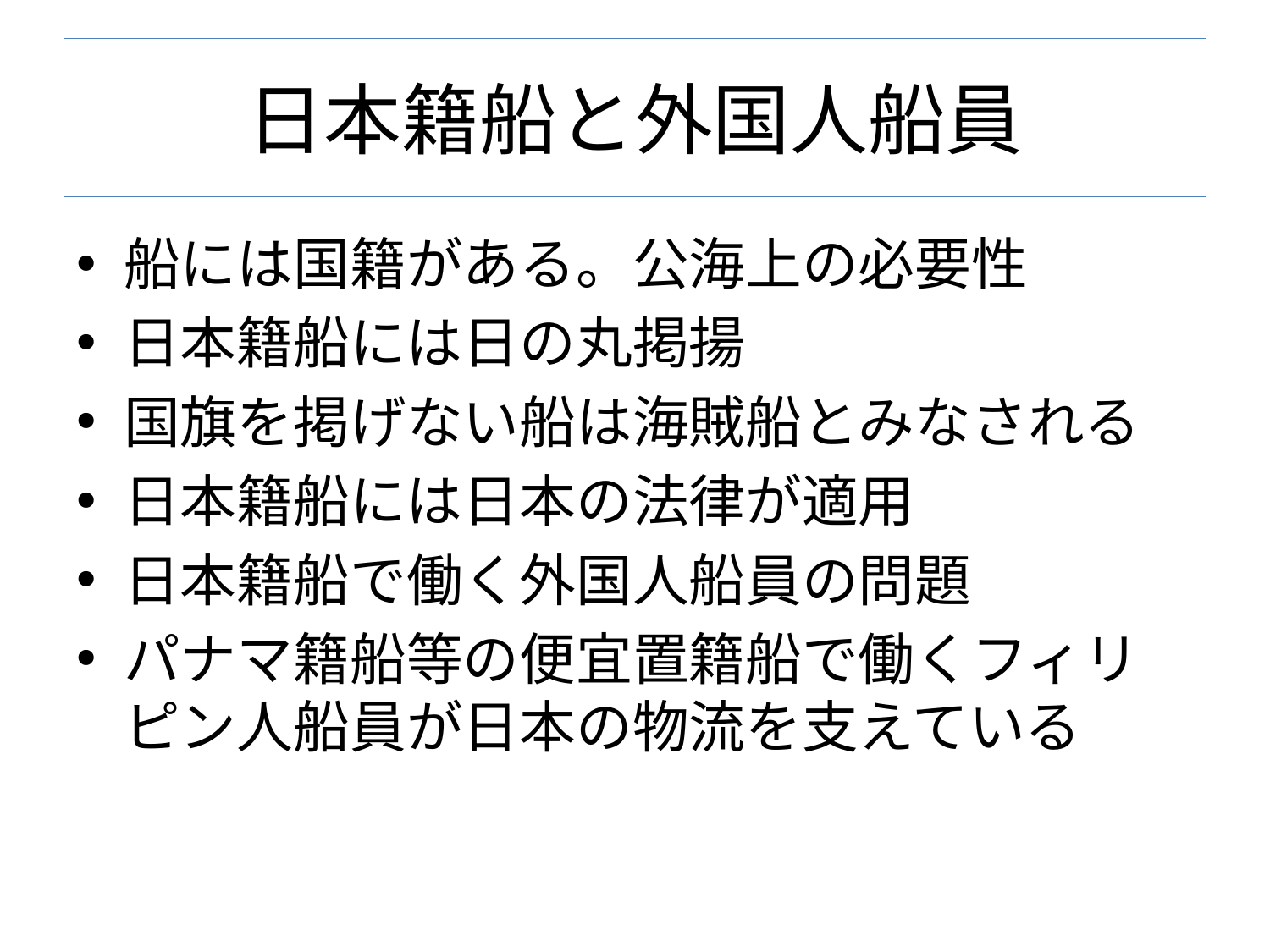

# 日本籍船と外国人船員
船には国籍がある。公海上の必要性
日本籍船には日の丸掲揚
国旗を掲げない船は海賊船とみなされる
日本籍船には日本の法律が適用
日本籍船で働く外国人船員の問題
パナマ籍船等の便宜置籍船で働くフィリピン人船員が日本の物流を支えている